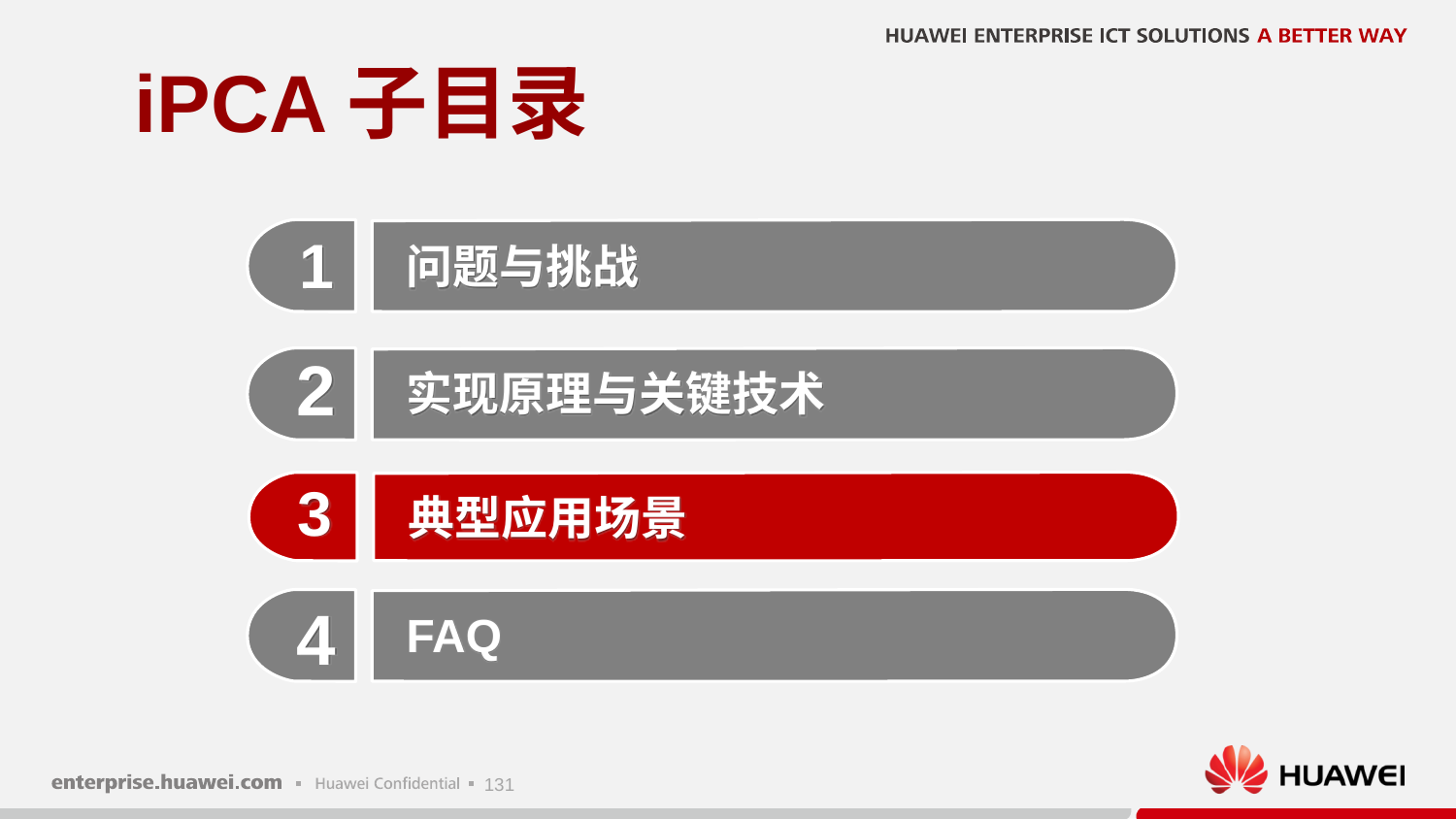

# iPCA子目录
1

问题与挑战
2

实现原理与关键技术
3

典型应用场景
4

FAQ